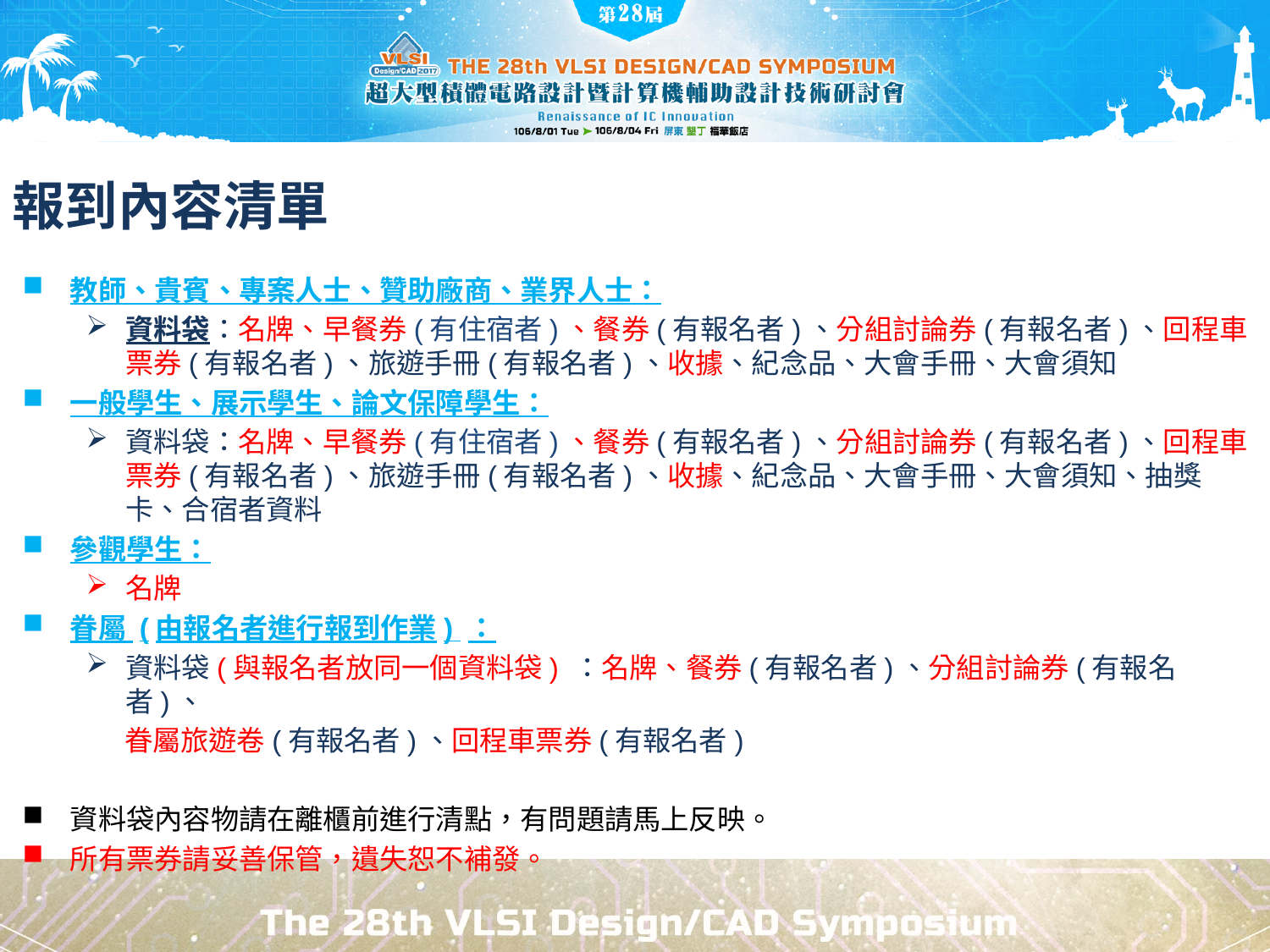

# 報到內容清單
教師、貴賓、專案人士、贊助廠商、業界人士：
資料袋：名牌、早餐券(有住宿者)、餐券(有報名者)、分組討論券(有報名者)、回程車票券(有報名者)、旅遊手冊(有報名者)、收據、紀念品、大會手冊、大會須知
一般學生、展示學生、論文保障學生：
資料袋：名牌、早餐券(有住宿者)、餐券(有報名者)、分組討論券(有報名者)、回程車票券(有報名者)、旅遊手冊(有報名者)、收據、紀念品、大會手冊、大會須知、抽獎卡、合宿者資料
參觀學生：
名牌
眷屬 (由報名者進行報到作業) ：
資料袋(與報名者放同一個資料袋) ：名牌、餐券(有報名者)、分組討論券(有報名者)、
     眷屬旅遊卷(有報名者)、回程車票券(有報名者)

資料袋內容物請在離櫃前進行清點，有問題請馬上反映。
所有票券請妥善保管，遺失恕不補發。